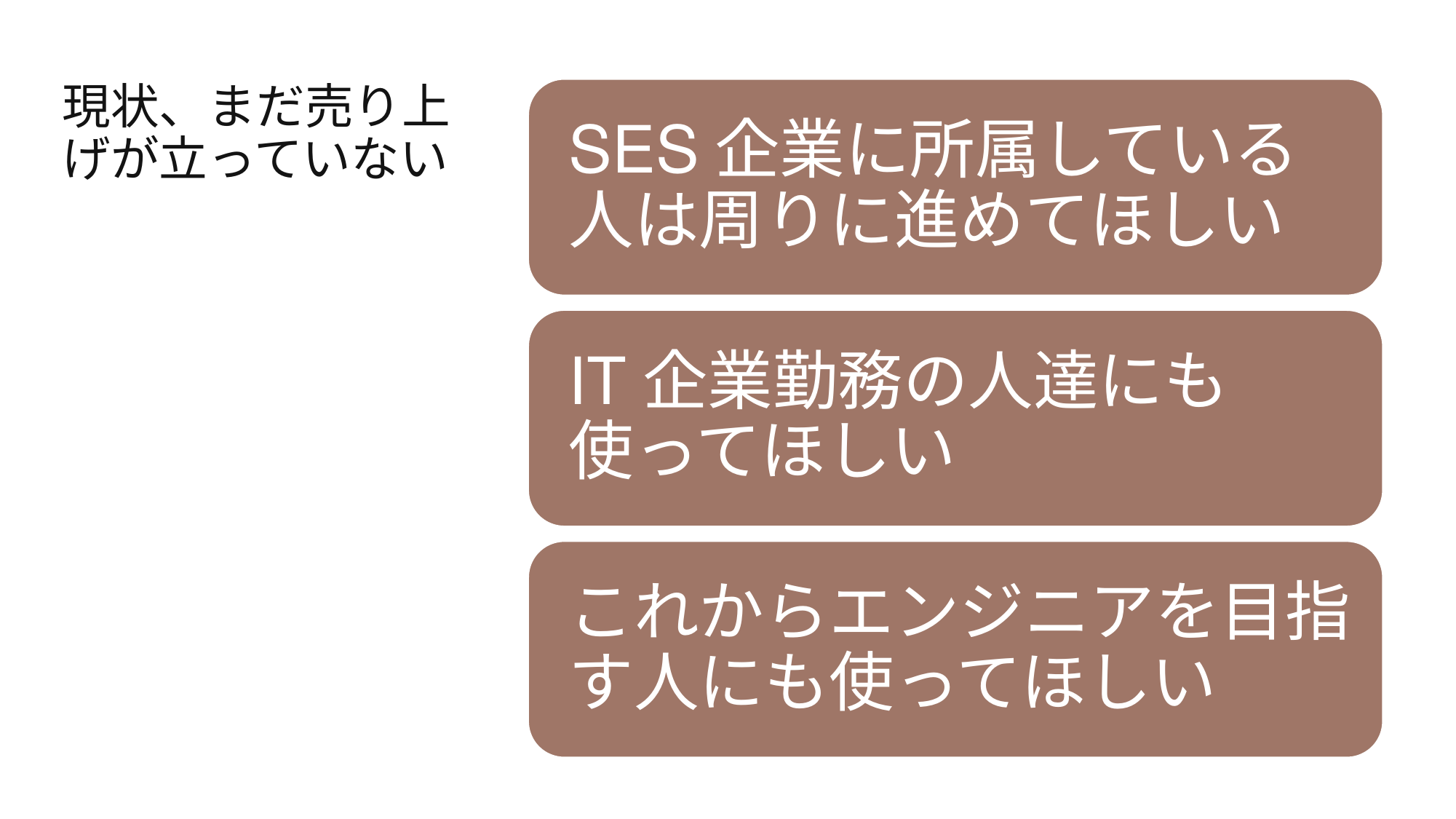

# 現状、まだ売り上げが立っていない
SES企業に所属している人は周りに進めてほしい
IT企業勤務の人達にも使ってほしい
これからエンジニアを目指す人にも使ってほしい